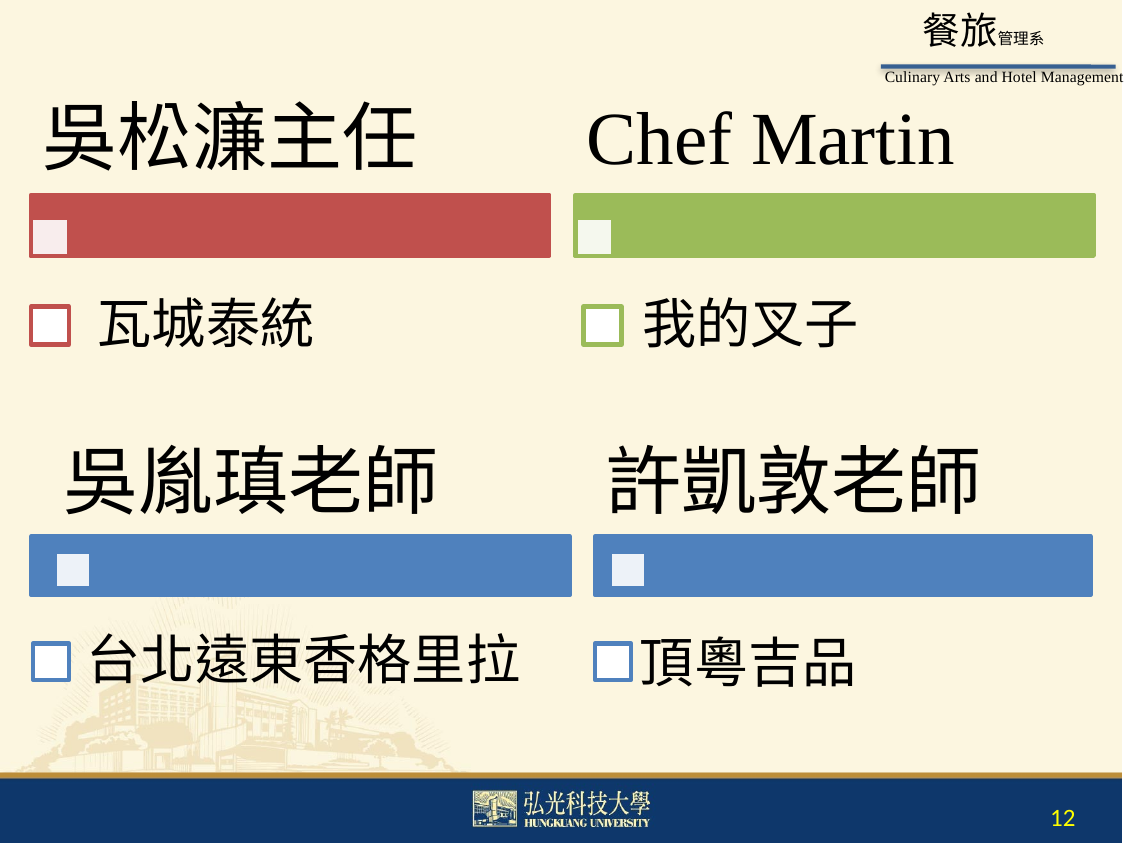

吳松濂主任
瓦城泰統
Chef Martin
我的叉子
吳胤瑱老師
 台北遠東香格里拉
許凱敦老師
頂粵吉品
12